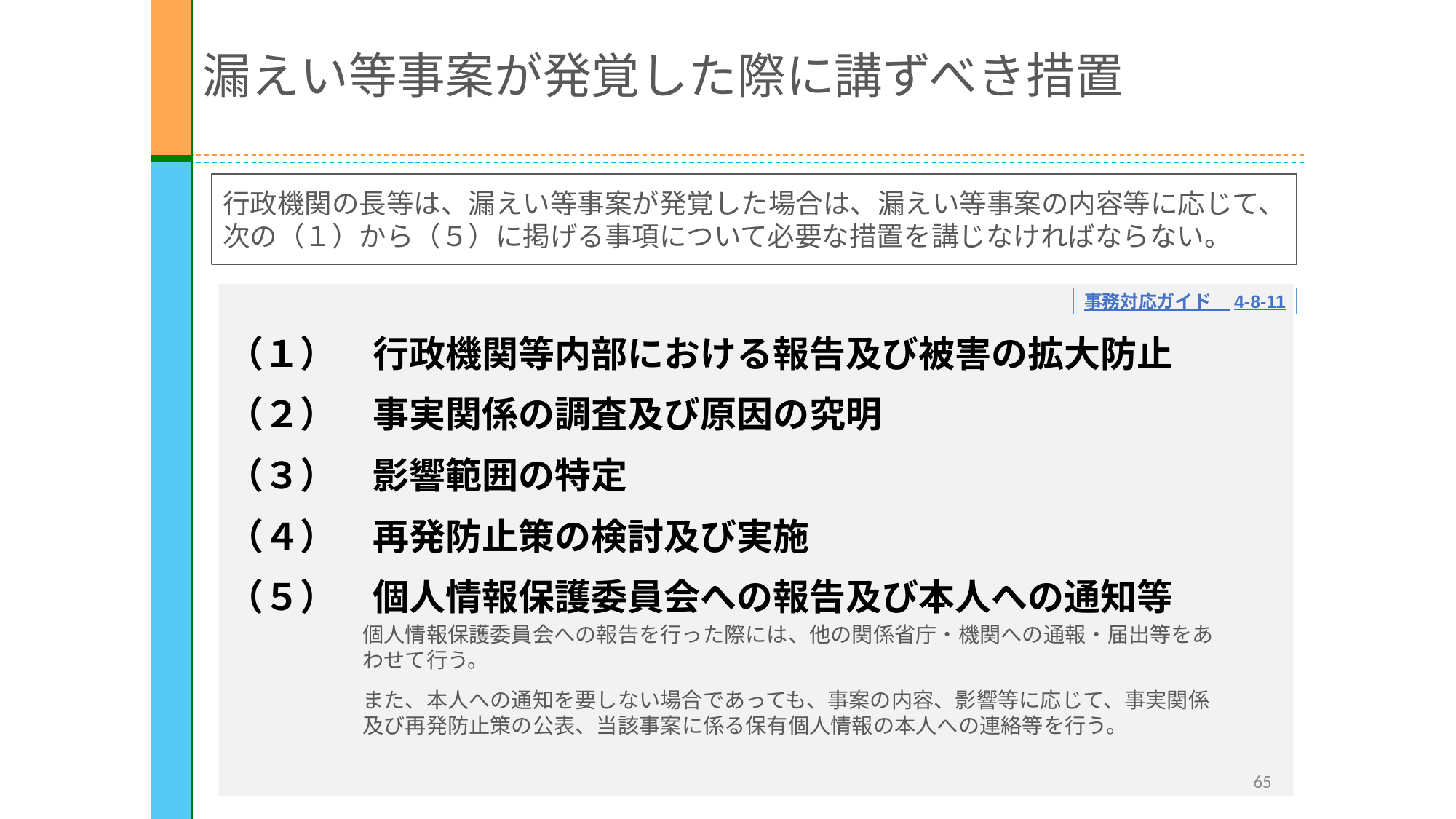

漏えい等事案が発覚した際に講ずべき措置

行政機関の長等は、漏えい等事案が発覚した場合は、漏えい等事案の内容等に応じて、次の（１）から（５）に掲げる事項について必要な措置を講じなければならない。

事務対応ガイド　4-8-11
（１）　行政機関等内部における報告及び被害の拡大防止
（２）　事実関係の調査及び原因の究明
（３）　影響範囲の特定
（４）　再発防止策の検討及び実施
（５）　個人情報保護委員会への報告及び本人への通知等
個人情報保護委員会への報告を行った際には、他の関係省庁・機関への通報・届出等をあわせて行う。

また、本人への通知を要しない場合であっても、事案の内容、影響等に応じて、事実関係及び再発防止策の公表、当該事案に係る保有個人情報の本人への連絡等を行う。
65